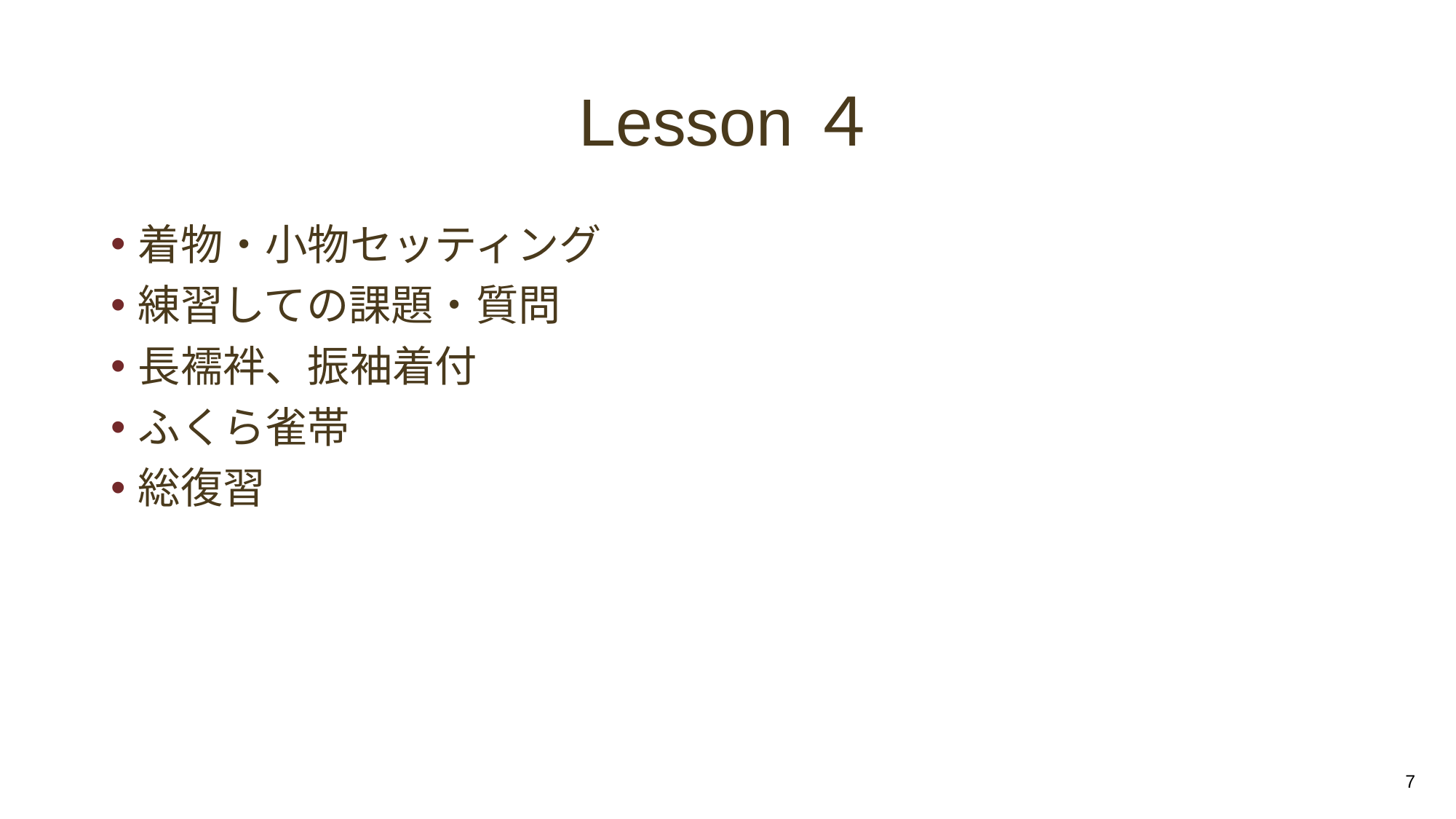

# Lesson４
着物・小物セッティング
練習しての課題・質問
長襦袢、振袖着付
ふくら雀帯
総復習

7